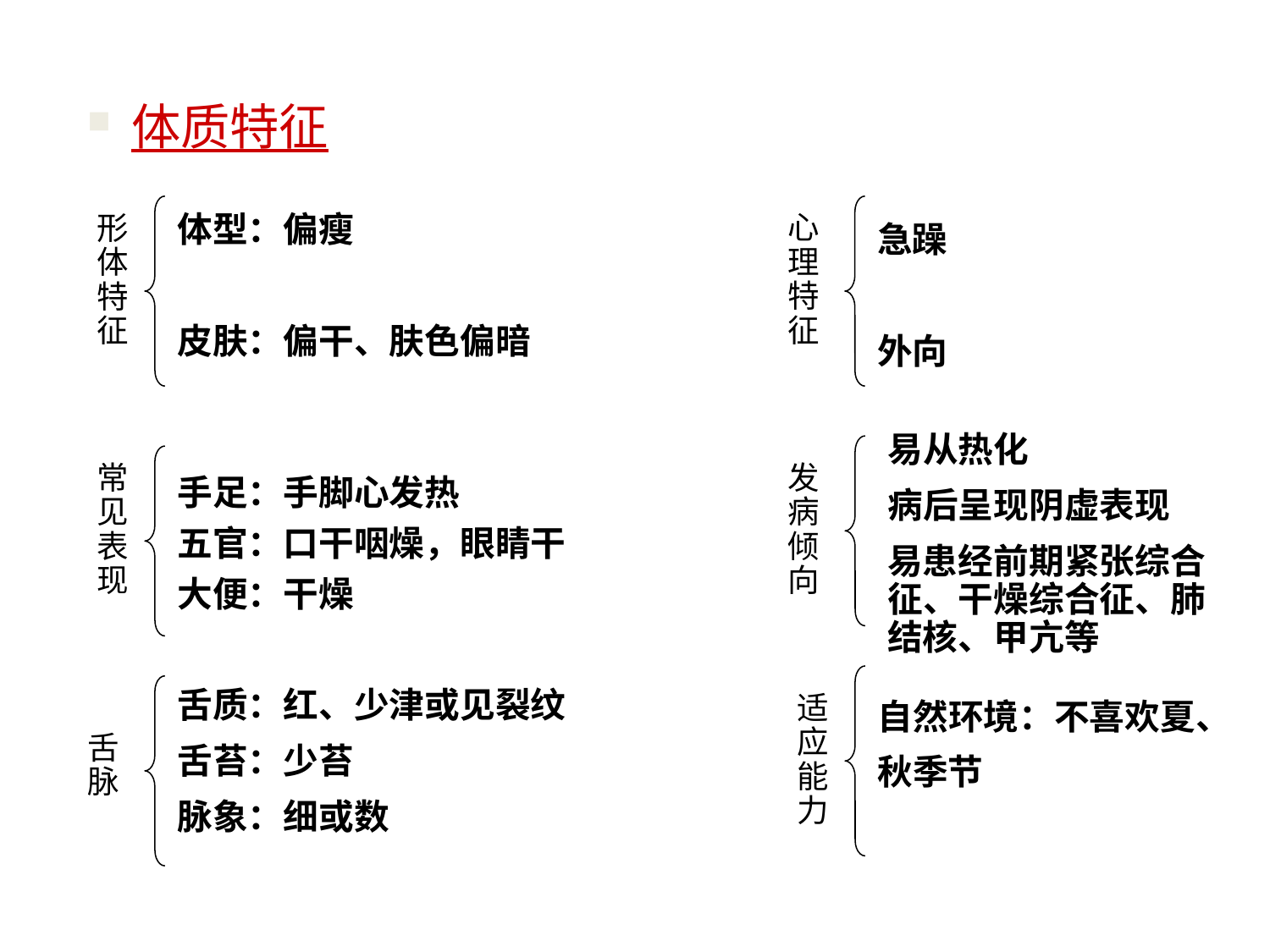

体质特征

心理特征
形体特征
体型：偏瘦

皮肤：偏干、肤色偏暗
急躁

外向
易从热化
病后呈现阴虚表现
易患经前期紧张综合征、干燥综合征、肺结核、甲亢等

手足：手脚心发热
五官：口干咽燥，眼睛干
大便：干燥
发病倾向
常见表现

自然环境：不喜欢夏、秋季节
舌质：红、少津或见裂纹
舌苔：少苔
脉象：细或数
适应能力
舌脉